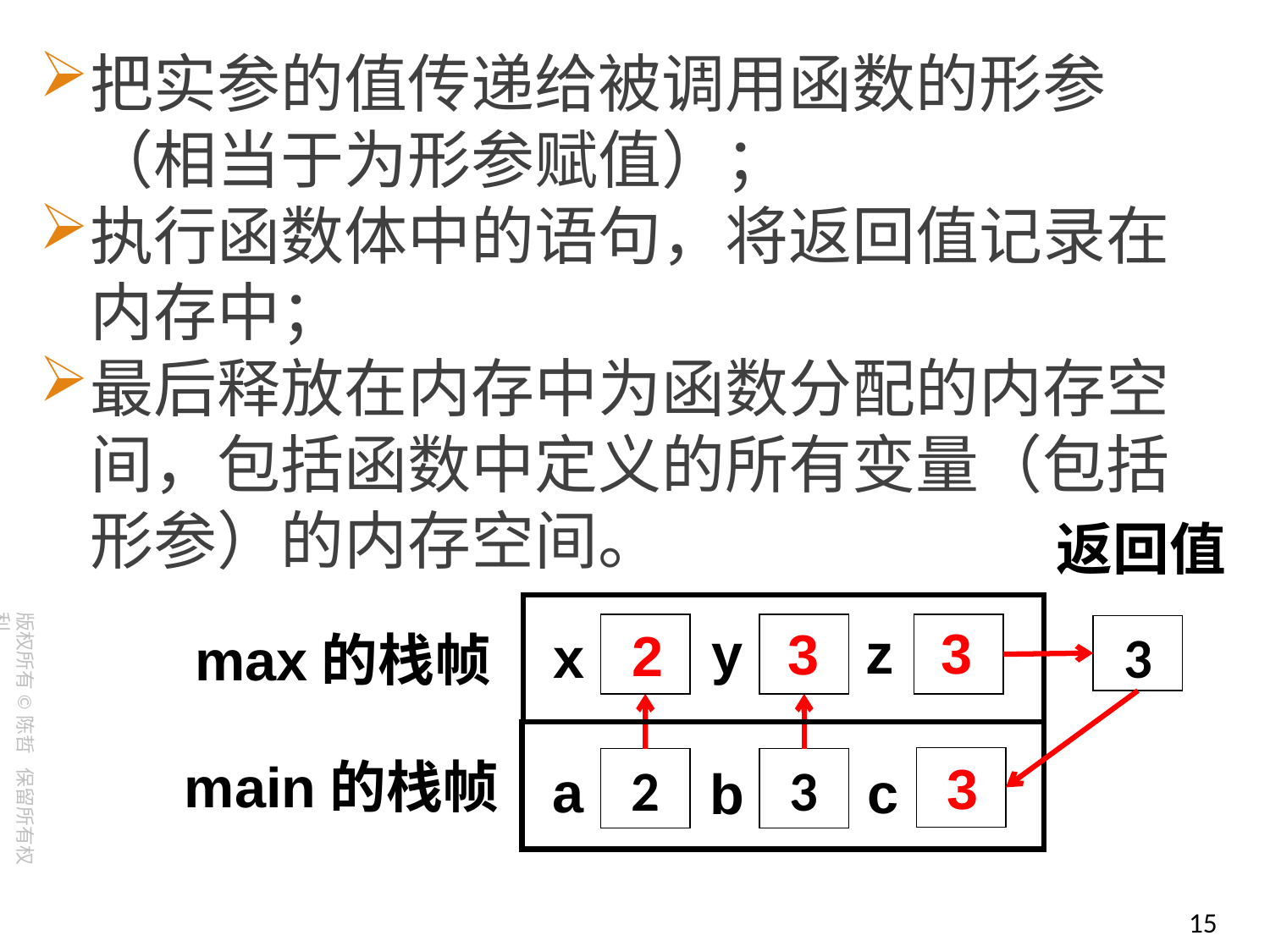

把实参的值传递给被调用函数的形参（相当于为形参赋值）；
执行函数体中的语句，将返回值记录在内存中；
最后释放在内存中为函数分配的内存空间，包括函数中定义的所有变量（包括形参）的内存空间。
返回值

3
y
z
3
2

3
x
max的栈帧

main的栈帧
3

2
3
a
c
b
15